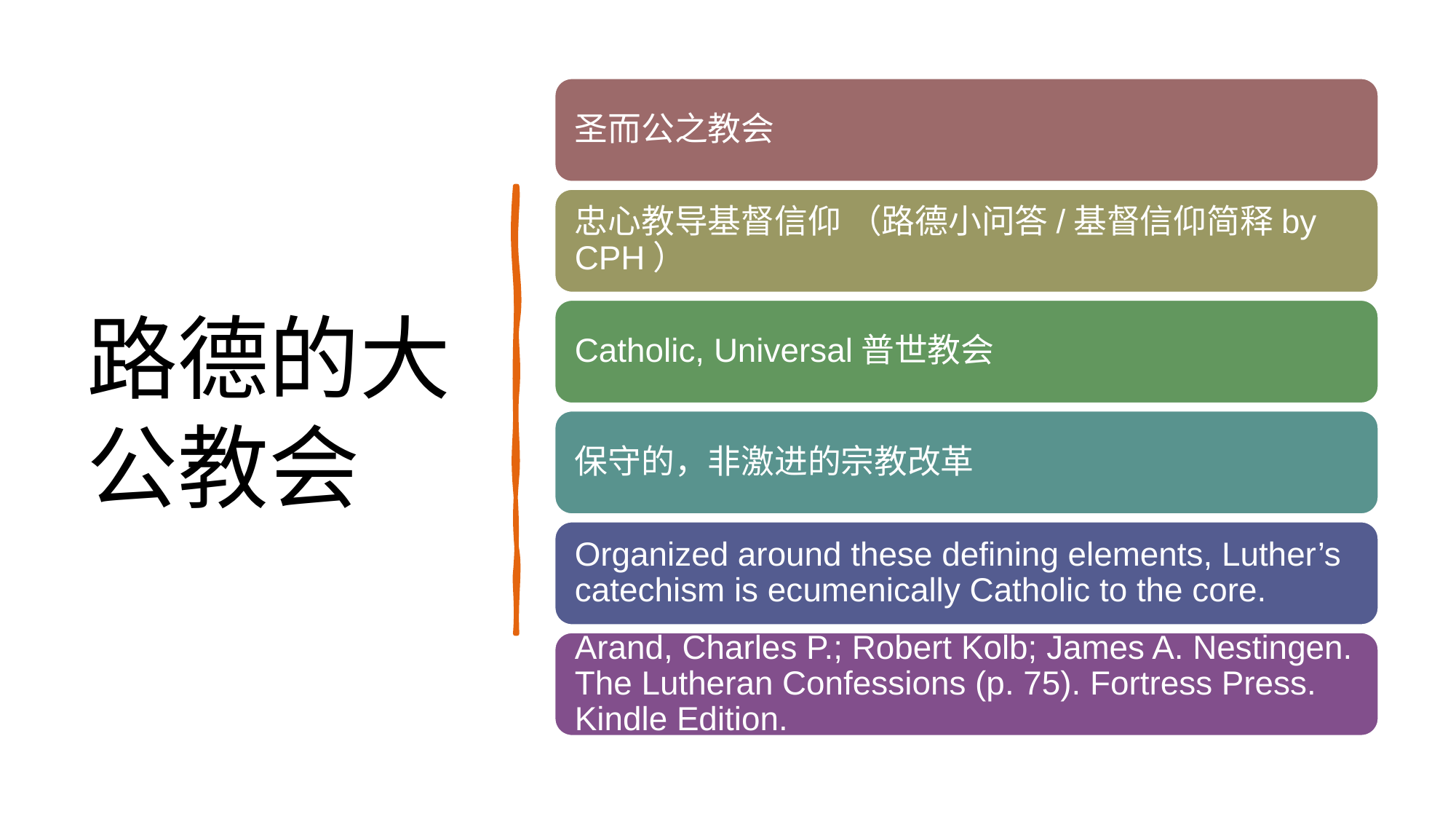

圣而公之教会
忠心教导基督信仰 （路德小问答/基督信仰简释by CPH）
Catholic, Universal普世教会
保守的，非激进的宗教改革
Organized around these defining elements, Luther’s catechism is ecumenically Catholic to the core.
Arand, Charles P.; Robert Kolb; James A. Nestingen. The Lutheran Confessions (p. 75). Fortress Press. Kindle Edition.
# 路德的大公教会